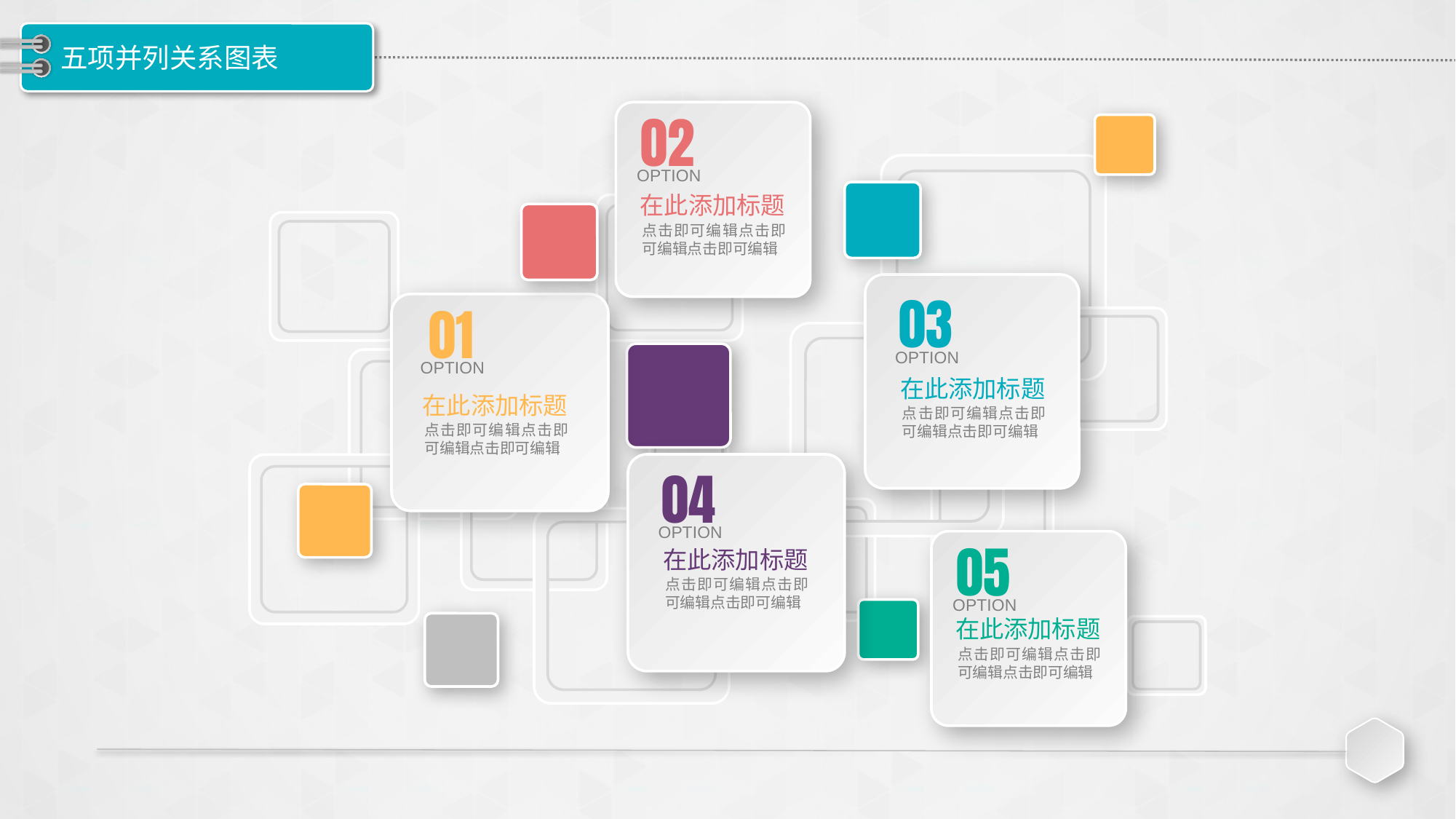

# 五项并列关系图表

02
OPTION

在此添加标题
点击即可编辑点击即可编辑点击即可编辑

03
OPTION

01
OPTION

在此添加标题
点击即可编辑点击即可编辑点击即可编辑
在此添加标题
点击即可编辑点击即可编辑点击即可编辑

04
OPTION

05
OPTION
在此添加标题
点击即可编辑点击即可编辑点击即可编辑

在此添加标题
点击即可编辑点击即可编辑点击即可编辑

150